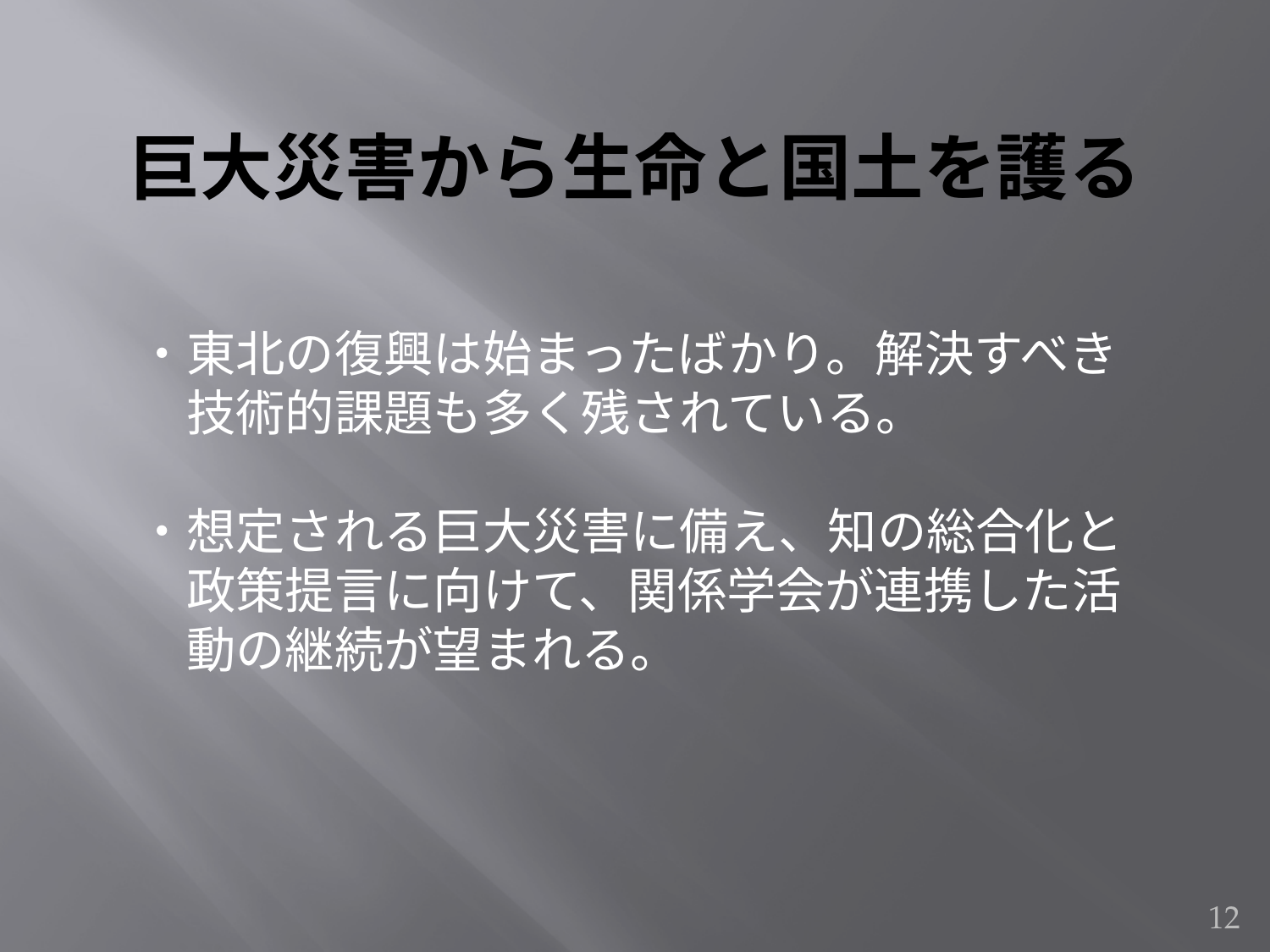

# 巨大災害から生命と国土を護る
・東北の復興は始まったばかり。解決すべき
　技術的課題も多く残されている。

・想定される巨大災害に備え、知の総合化と
　政策提言に向けて、関係学会が連携した活
　動の継続が望まれる。
12